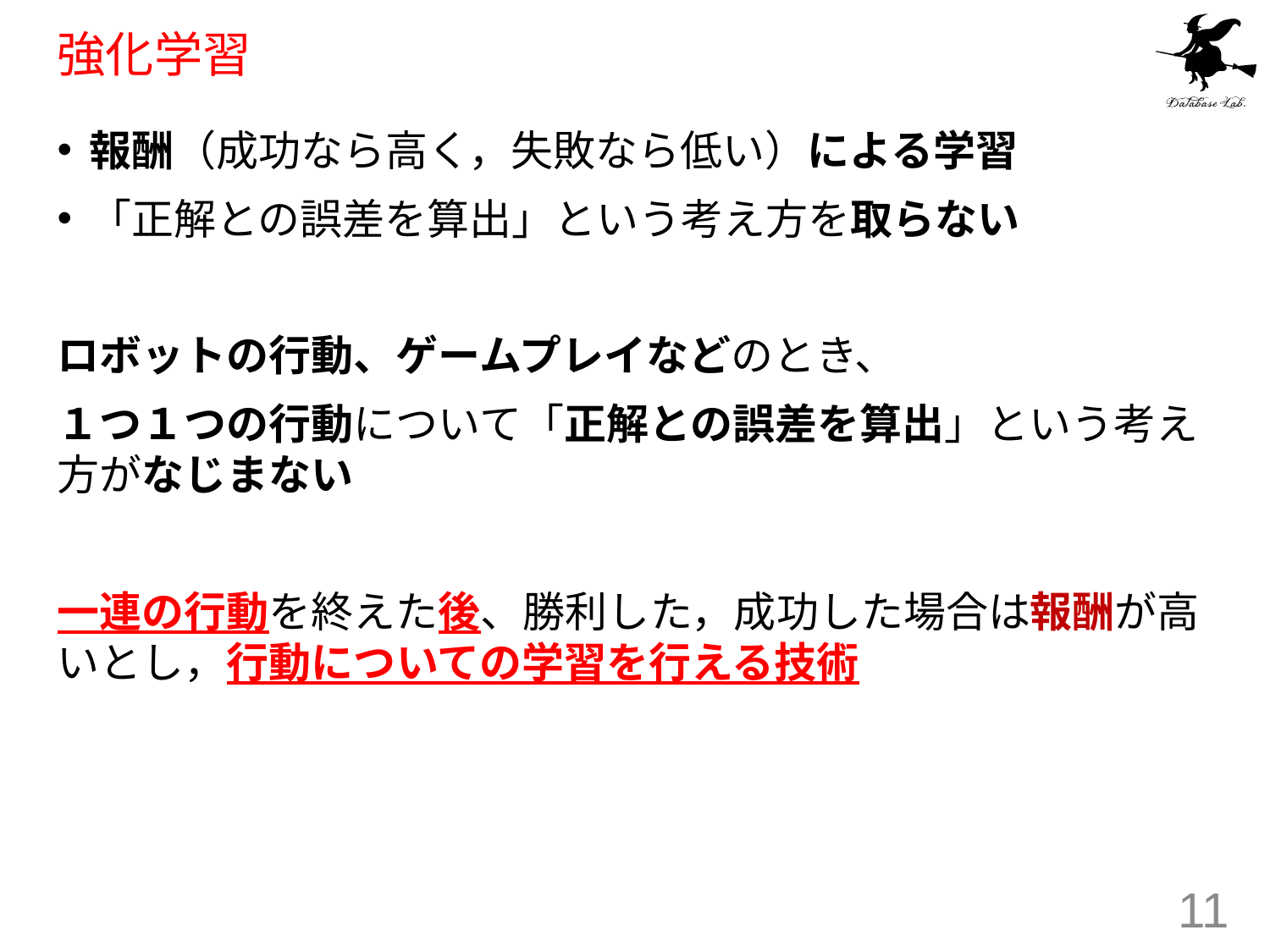

# 強化学習
報酬（成功なら高く，失敗なら低い）による学習
「正解との誤差を算出」という考え方を取らない

ロボットの行動、ゲームプレイなどのとき、
１つ１つの行動について「正解との誤差を算出」という考え方がなじまない

一連の行動を終えた後、勝利した，成功した場合は報酬が高いとし，行動についての学習を行える技術

11